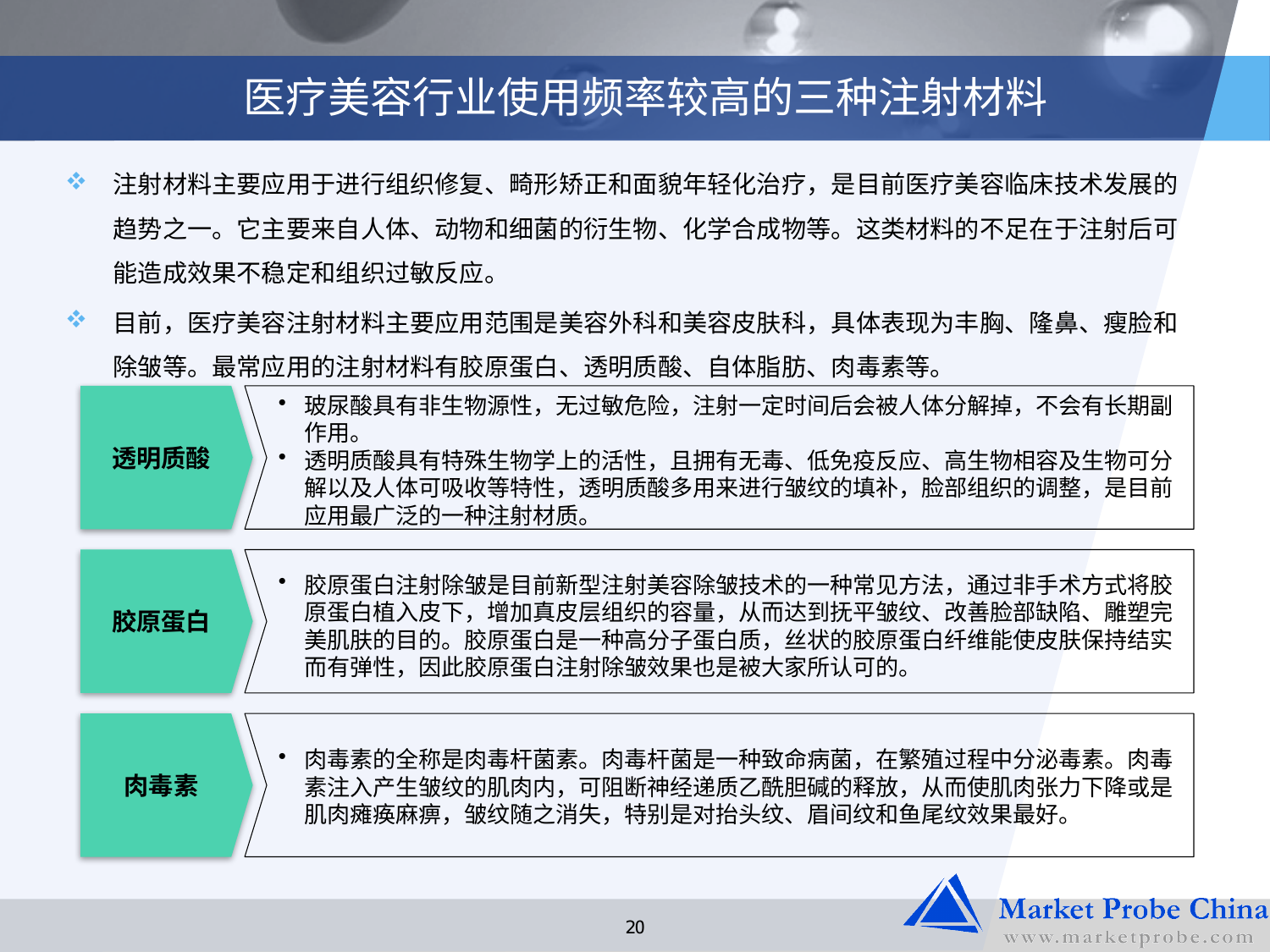

# 医疗美容行业使用频率较高的三种注射材料
注射材料主要应用于进行组织修复、畸形矫正和面貌年轻化治疗，是目前医疗美容临床技术发展的趋势之一。它主要来自人体、动物和细菌的衍生物、化学合成物等。这类材料的不足在于注射后可能造成效果不稳定和组织过敏反应。
目前，医疗美容注射材料主要应用范围是美容外科和美容皮肤科，具体表现为丰胸、隆鼻、瘦脸和除皱等。最常应用的注射材料有胶原蛋白、透明质酸、自体脂肪、肉毒素等。
透明质酸

玻尿酸具有非生物源性，无过敏危险，注射一定时间后会被人体分解掉，不会有长期副作用。
透明质酸具有特殊生物学上的活性，且拥有无毒、低免疫反应、高生物相容及生物可分解以及人体可吸收等特性，透明质酸多用来进行皱纹的填补，脸部组织的调整，是目前应用最广泛的一种注射材质。

胶原蛋白

胶原蛋白注射除皱是目前新型注射美容除皱技术的一种常见方法，通过非手术方式将胶原蛋白植入皮下，增加真皮层组织的容量，从而达到抚平皱纹、改善脸部缺陷、雕塑完美肌肤的目的。胶原蛋白是一种高分子蛋白质，丝状的胶原蛋白纤维能使皮肤保持结实而有弹性，因此胶原蛋白注射除皱效果也是被大家所认可的。
肉毒素

肉毒素的全称是肉毒杆菌素。肉毒杆菌是一种致命病菌，在繁殖过程中分泌毒素。肉毒素注入产生皱纹的肌肉内，可阻断神经递质乙酰胆碱的释放，从而使肌肉张力下降或是肌肉瘫痪麻痹，皱纹随之消失，特别是对抬头纹、眉间纹和鱼尾纹效果最好。
20